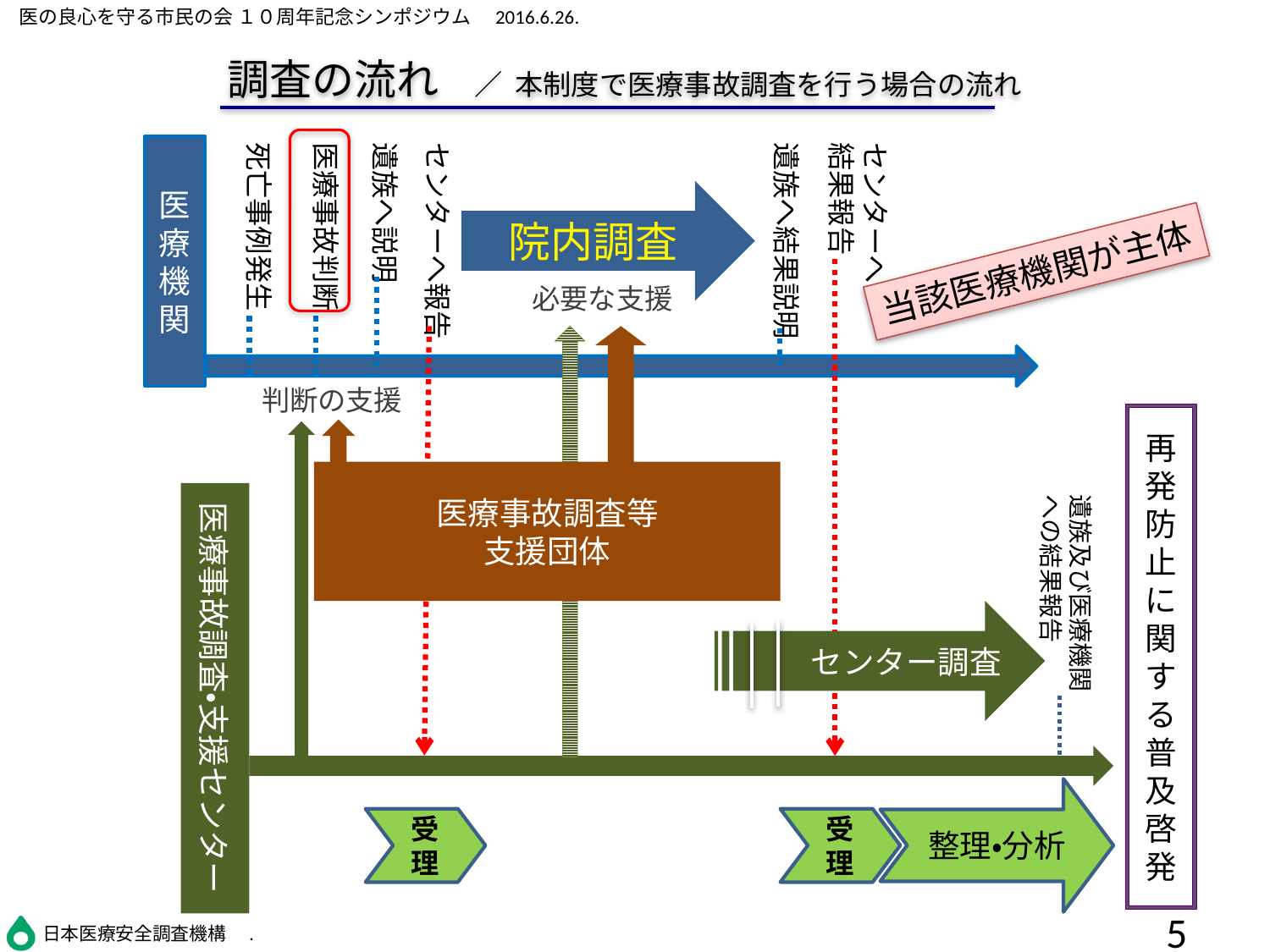

調査の流れ　／  本制度で医療事故調査を行う場合の流れ
死亡事例発生
医療事故判断

遺族へ説明
センターへ報告
遺族へ結果説明
センターへ
結果報告
医療機関
院内調査
当該医療機関が主体
必要な支援

判断の支援
再発防止に関する普及啓発

医療事故調査等
支援団体
遺族及び医療機関への結果報告
医療事故調査・支援センター
　　センター調査

整理・分析
受理
受理